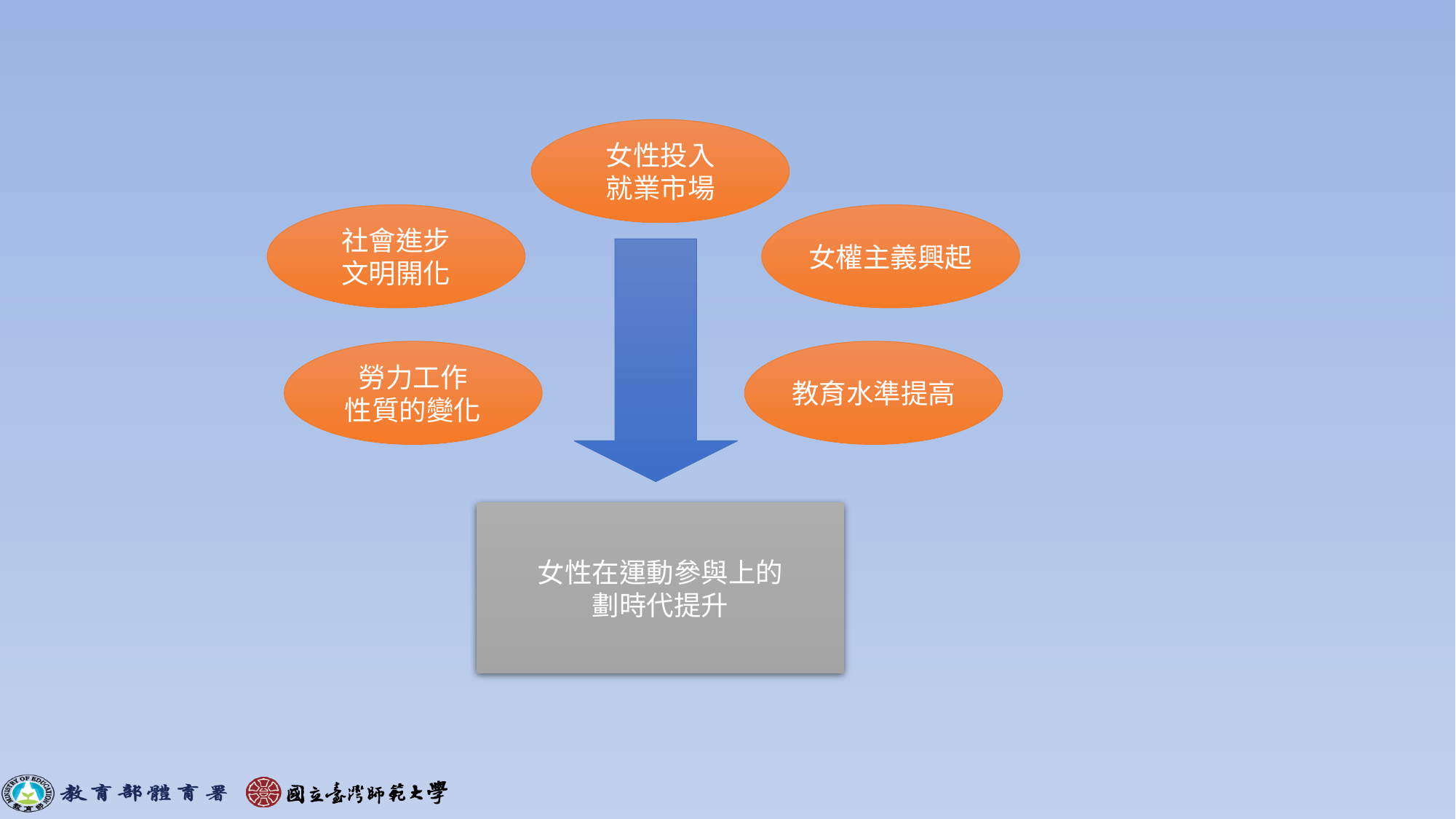

#
女性投入
就業市場
社會進步
文明開化
女權主義興起
勞力工作
性質的變化
教育水準提高

女性在運動參與上的
劃時代提升